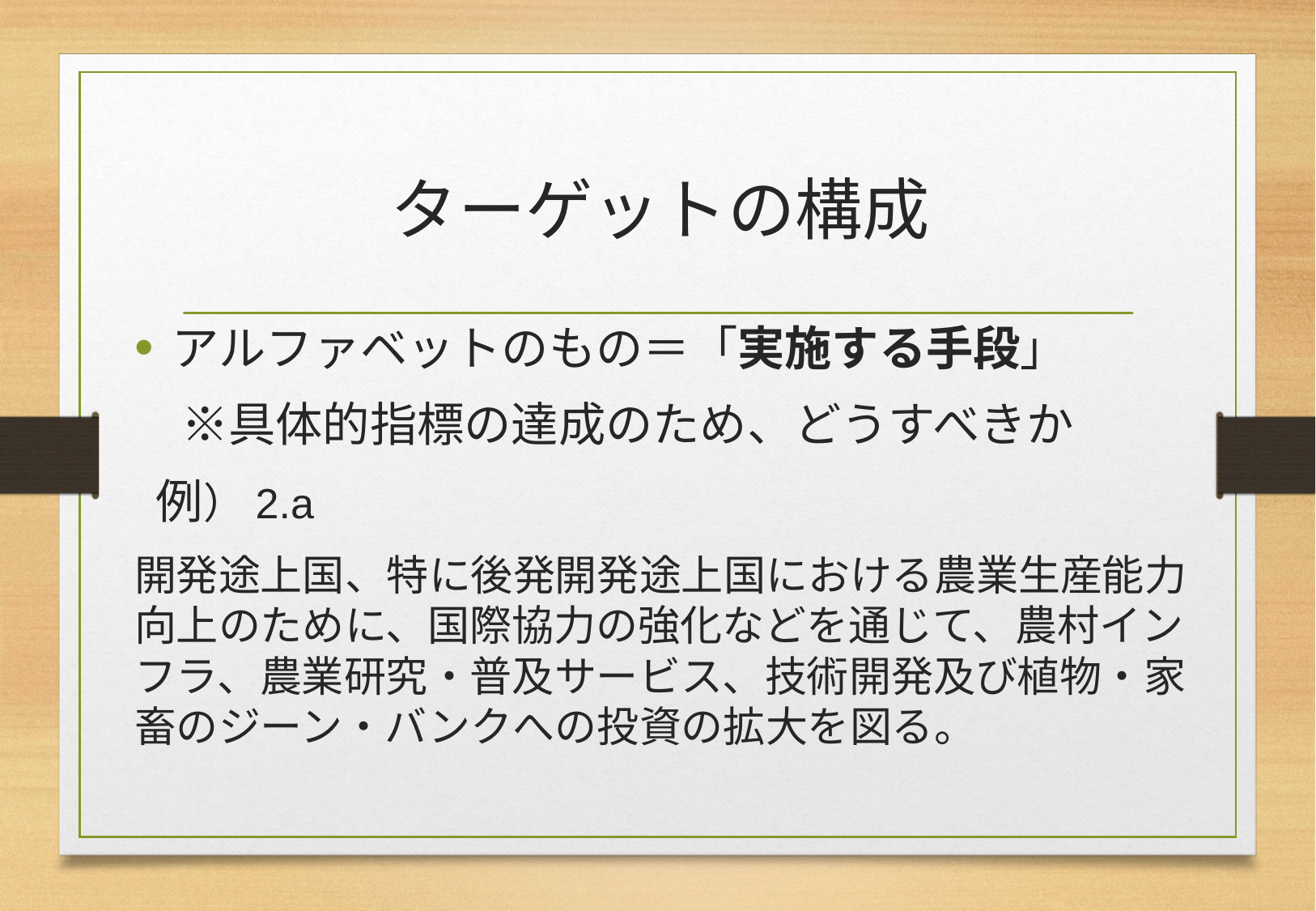

# ターゲットの構成
アルファベットのもの＝「実施する手段」
　※具体的指標の達成のため、どうすべきか
 例）2.a
開発途上国、特に後発開発途上国における農業生産能力向上のために、国際協力の強化などを通じて、農村インフラ、農業研究・普及サービス、技術開発及び植物・家畜のジーン・バンクへの投資の拡大を図る。